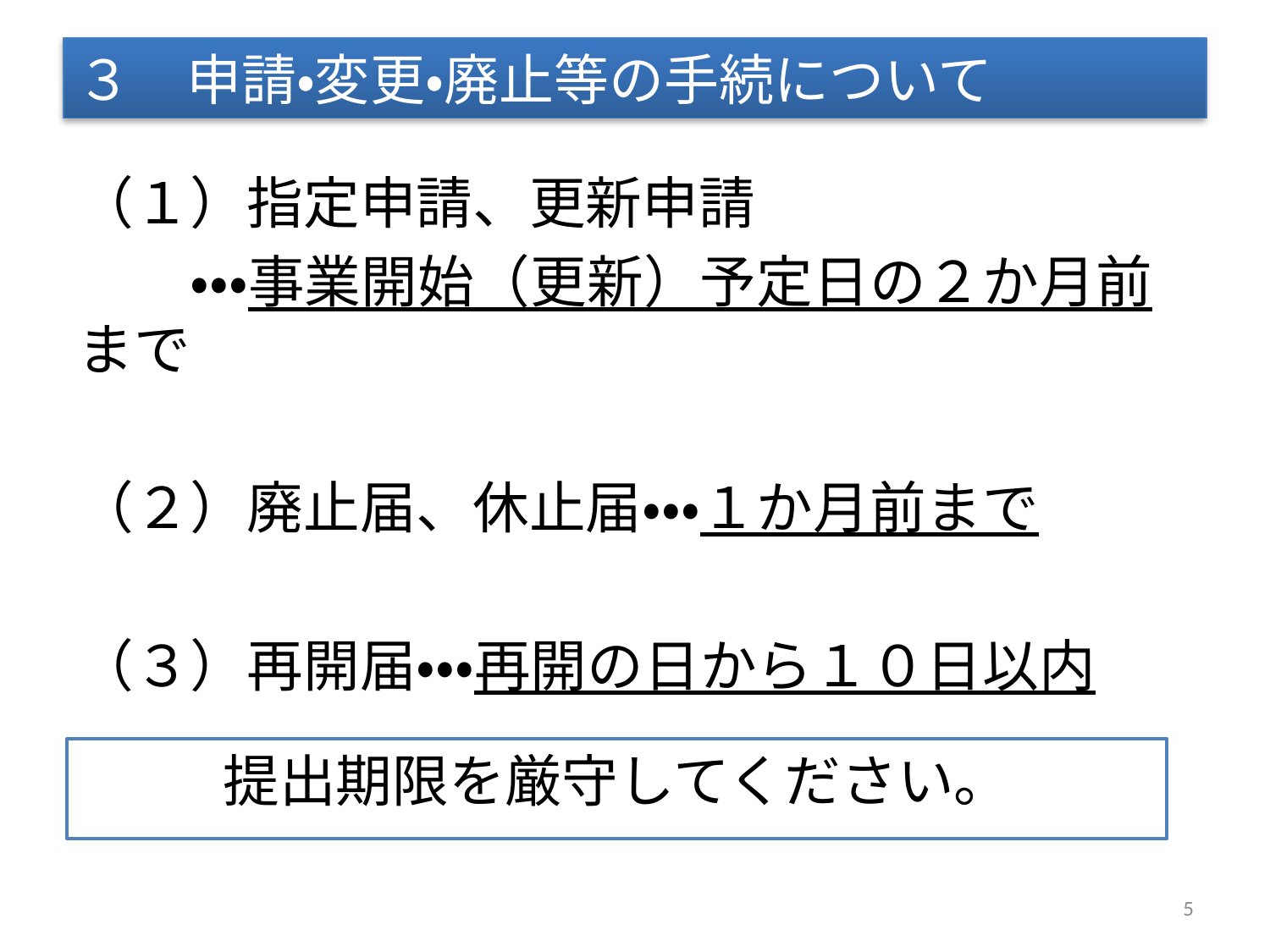

# ３　申請・変更・廃止等の手続について
（１）指定申請、更新申請
　　・・・事業開始（更新）予定日の２か月前まで

（２）廃止届、休止届・・・１か月前まで

（３）再開届・・・再開の日から１０日以内
提出期限を厳守してください。
5